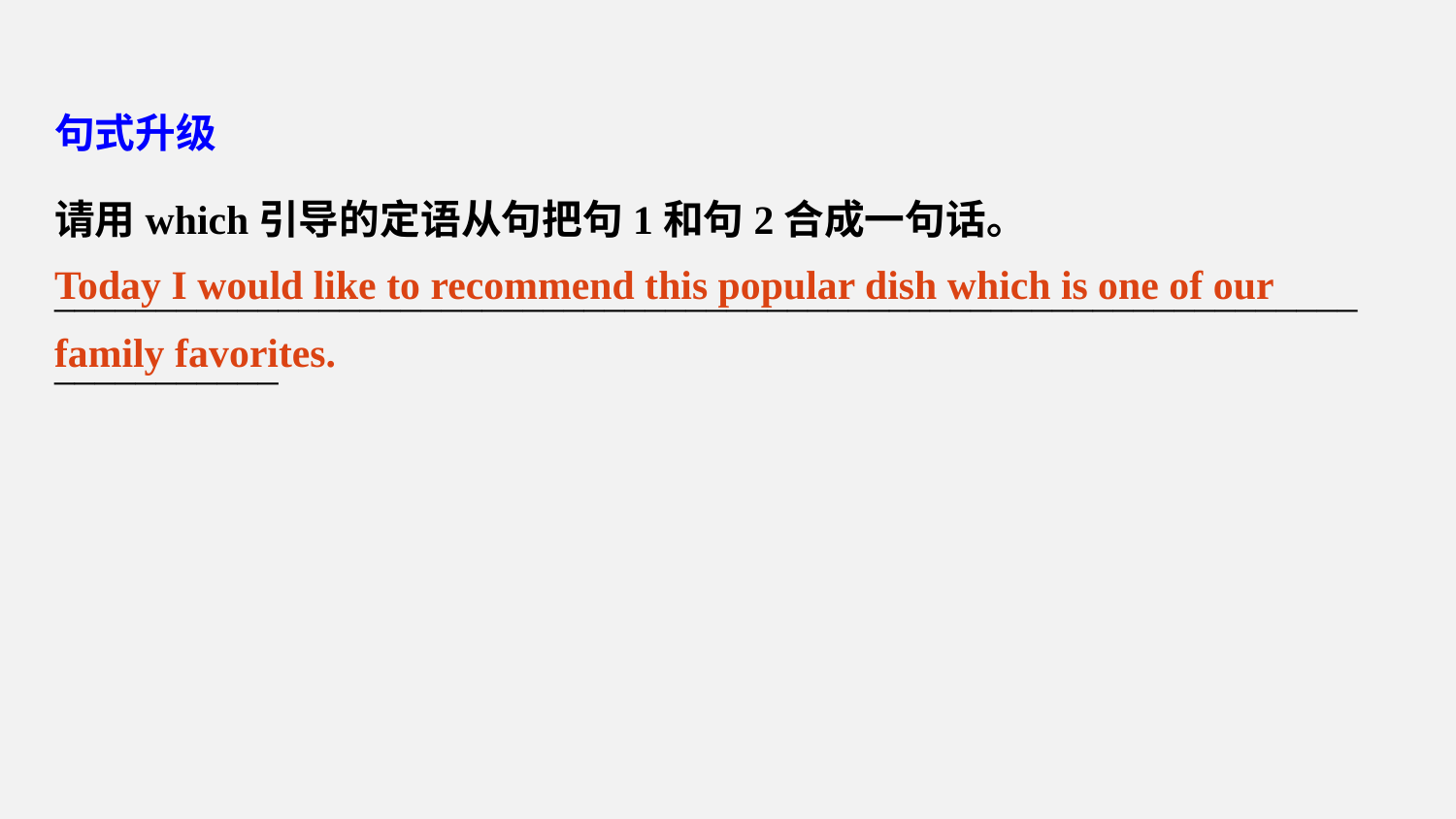

句式升级
请用which引导的定语从句把句1和句2合成一句话。
___________________________________________________________________________
Today I would like to recommend this popular dish which is one of our family favorites.